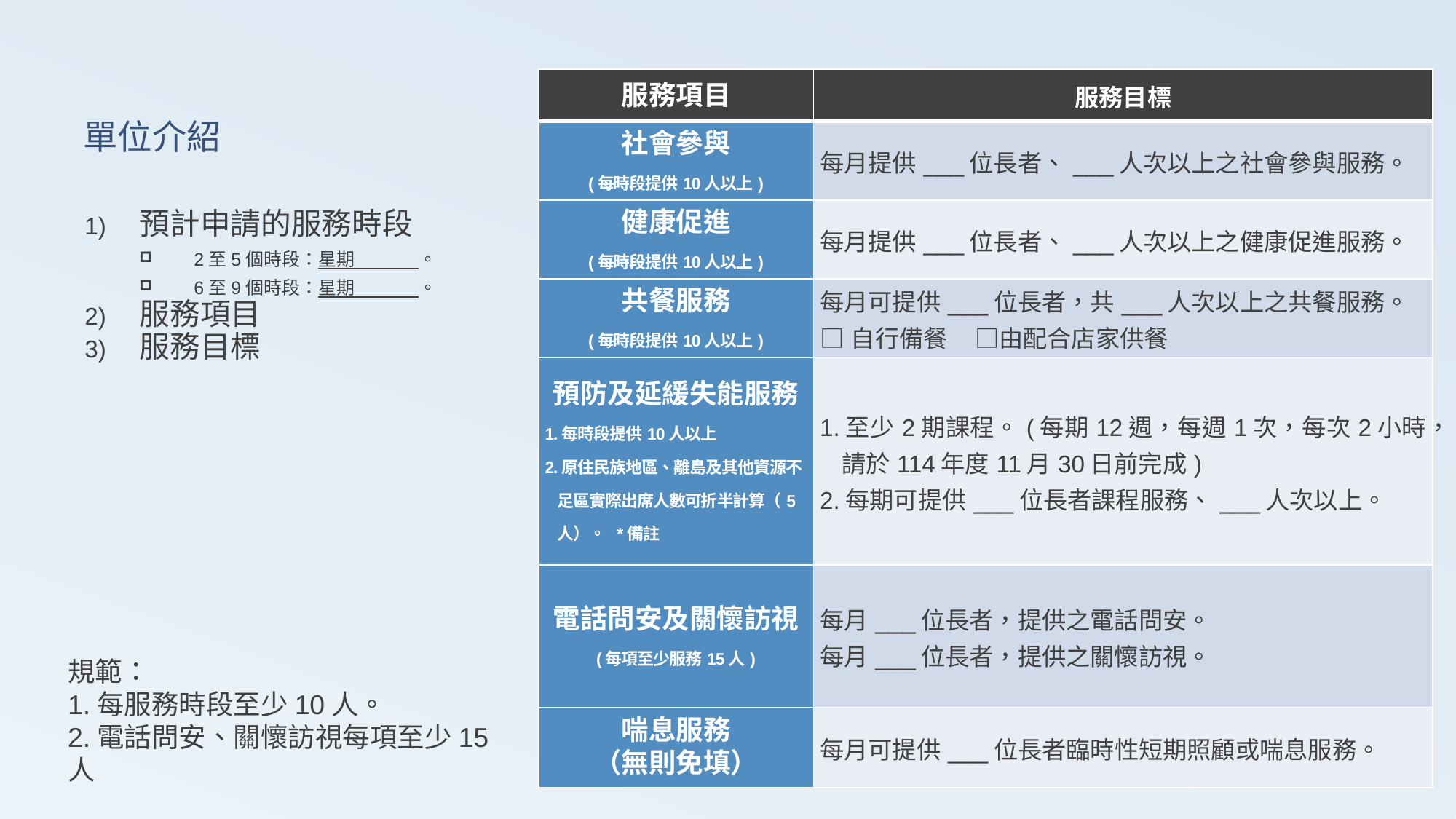

| 服務項目 | 服務目標 |
| --- | --- |
| 社會參與 (每時段提供10人以上) | 每月提供\_\_\_位長者、\_\_\_人次以上之社會參與服務。 |
| 健康促進 (每時段提供10人以上) | 每月提供\_\_\_位長者、\_\_\_人次以上之健康促進服務。 |
| 共餐服務 (每時段提供10人以上) | 每月可提供\_\_\_位長者，共\_\_\_人次以上之共餐服務。 □自行備餐 □由配合店家供餐 |
| 預防及延緩失能服務 1.每時段提供10人以上 2.原住民族地區、離島及其他資源不足區實際出席人數可折半計算（5人）。 \*備註 | 1.至少2期課程。(每期12週，每週1次，每次2小時，請於114年度11月30日前完成) 2.每期可提供\_\_\_位長者課程服務、\_\_\_人次以上。 |
| 電話問安及關懷訪視 (每項至少服務15人) | 每月\_\_\_位長者，提供之電話問安。 每月\_\_\_位長者，提供之關懷訪視。 |
| 喘息服務 （無則免填） | 每月可提供\_\_\_位長者臨時性短期照顧或喘息服務。 |
# 單位介紹
預計申請的服務時段
2至5個時段：星期                。
6至9個時段：星期                。
服務項目
服務目標
規範：
1.每服務時段至少10人。
2.電話問安、關懷訪視每項至少15人